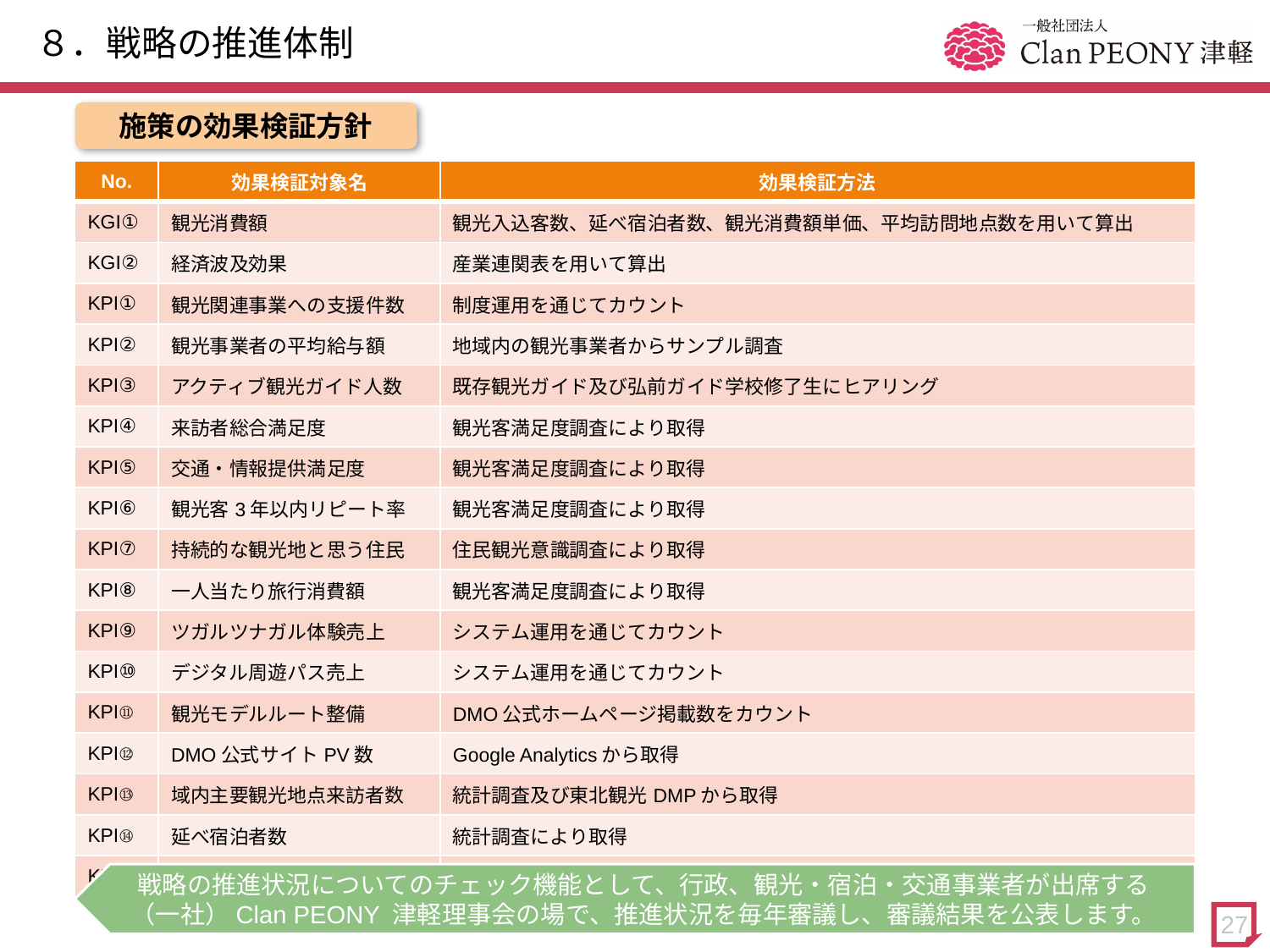

# ８．戦略の推進体制

施策の効果検証方針
| No. | 効果検証対象名 | 効果検証方法 |
| --- | --- | --- |
| KGI① | 観光消費額 | 観光入込客数、延べ宿泊者数、観光消費額単価、平均訪問地点数を用いて算出 |
| KGI② | 経済波及効果 | 産業連関表を用いて算出 |
| KPI① | 観光関連事業への支援件数 | 制度運用を通じてカウント |
| KPI② | 観光事業者の平均給与額 | 地域内の観光事業者からサンプル調査 |
| KPI③ | アクティブ観光ガイド人数 | 既存観光ガイド及び弘前ガイド学校修了生にヒアリング |
| KPI④ | 来訪者総合満足度 | 観光客満足度調査により取得 |
| KPI⑤ | 交通・情報提供満足度 | 観光客満足度調査により取得 |
| KPI⑥ | 観光客3年以内リピート率 | 観光客満足度調査により取得 |
| KPI⑦ | 持続的な観光地と思う住民 | 住民観光意識調査により取得 |
| KPI⑧ | 一人当たり旅行消費額 | 観光客満足度調査により取得 |
| KPI⑨ | ツガルツナガル体験売上 | システム運用を通じてカウント |
| KPI⑩ | デジタル周遊パス売上 | システム運用を通じてカウント |
| KPI⑪ | 観光モデルルート整備 | DMO公式ホームページ掲載数をカウント |
| KPI⑫ | DMO公式サイトPV数 | Google Analyticsから取得 |
| KPI⑬ | 域内主要観光地点来訪者数 | 統計調査及び東北観光DMPから取得 |
| KPI⑭ | 延べ宿泊者数 | 統計調査により取得 |
| KPI⑮ | 月別来訪・宿泊者数平準化率 | 統計調査及び東北観光DMPを用いて算出 |
戦略の推進状況についてのチェック機能として、行政、観光・宿泊・交通事業者が出席する
（一社）Clan PEONY 津軽理事会の場で、推進状況を毎年審議し、審議結果を公表します。
27